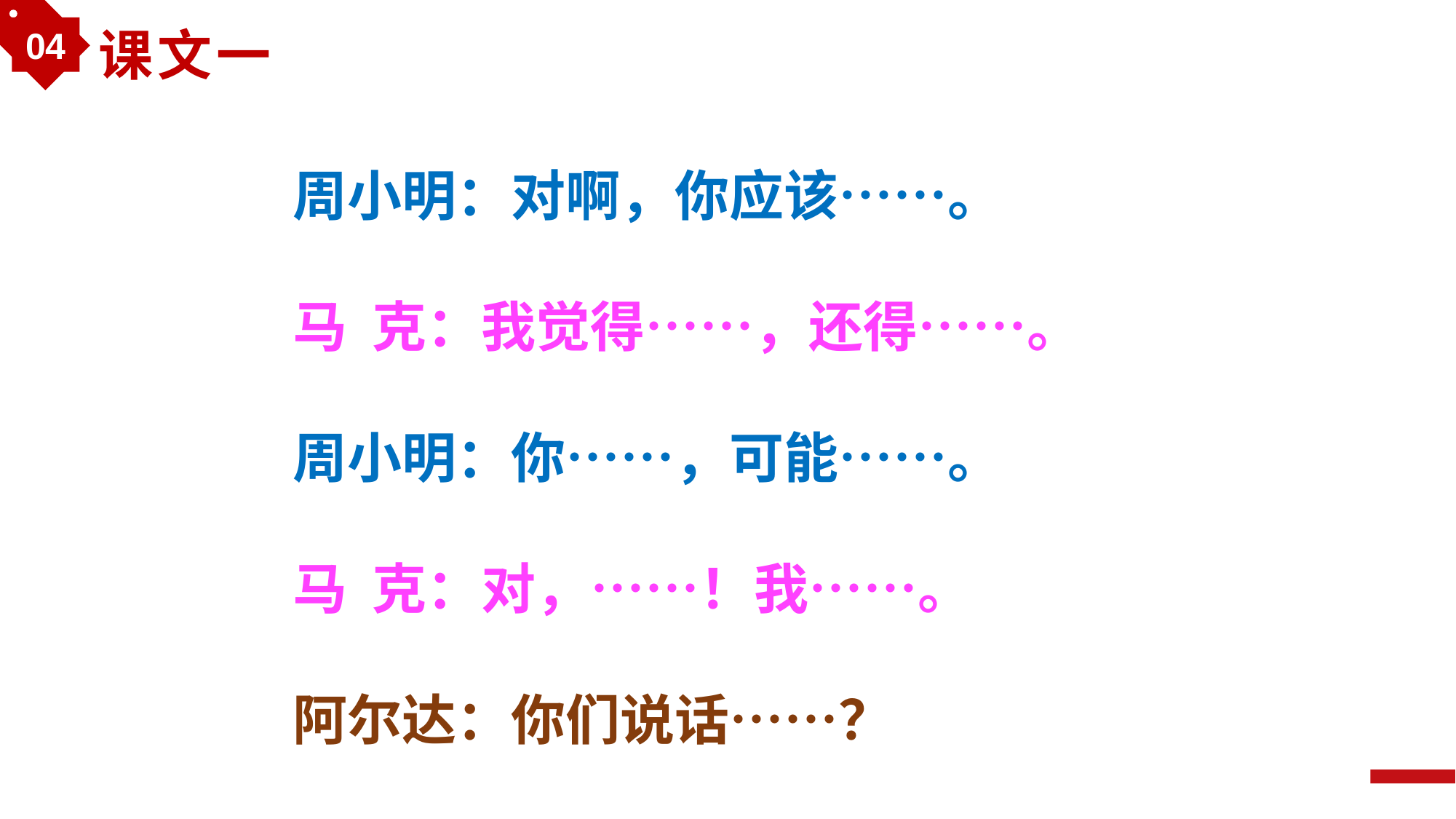

04
课文一
周小明：对啊，你应该……。
马  克：我觉得……，还得……。
周小明：你……，可能……。
马  克：对，……！我……。
阿尔达：你们说话……？